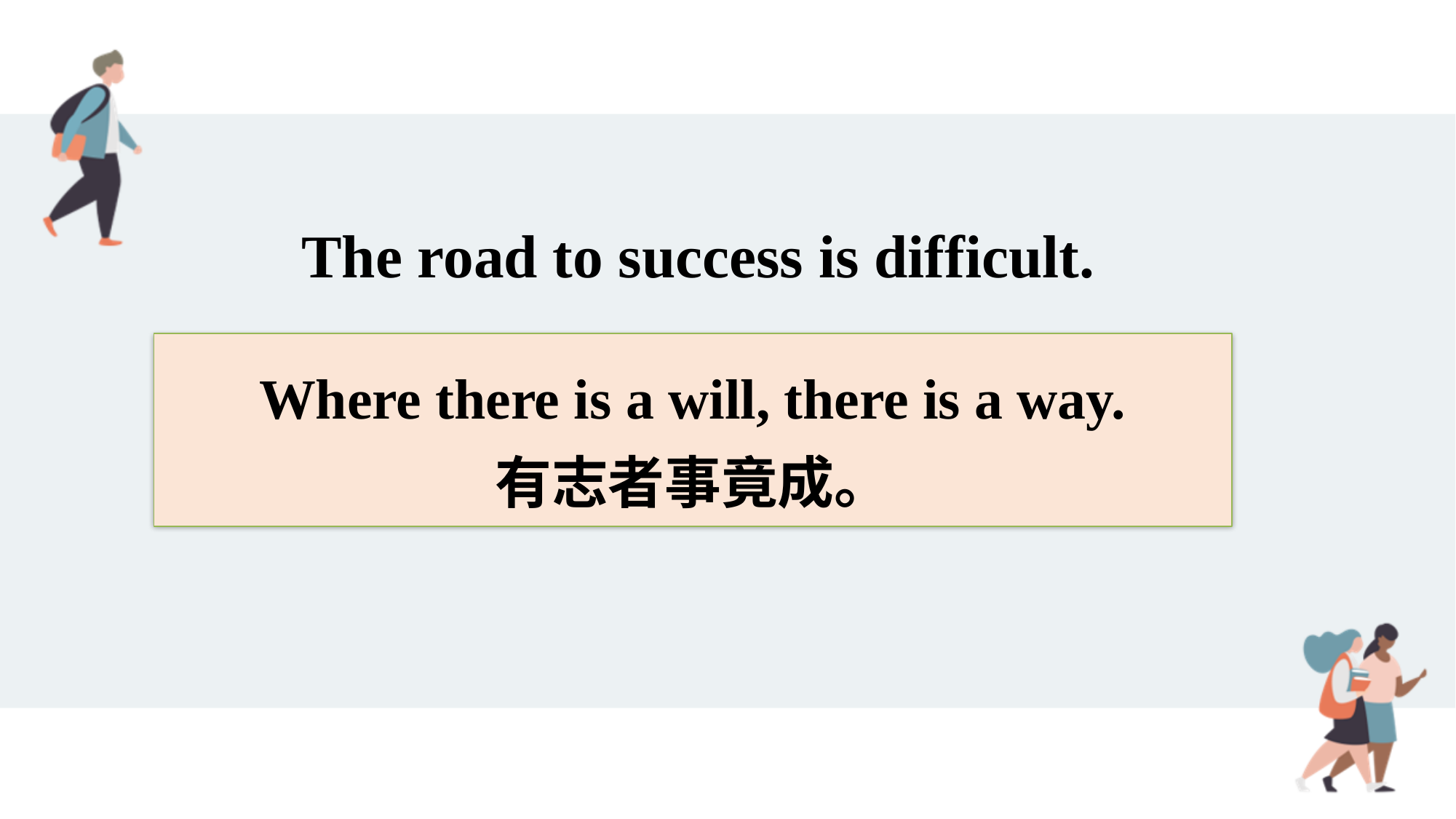

The road to success is difficult.
Where there is a will, there is a way.
有志者事竟成。